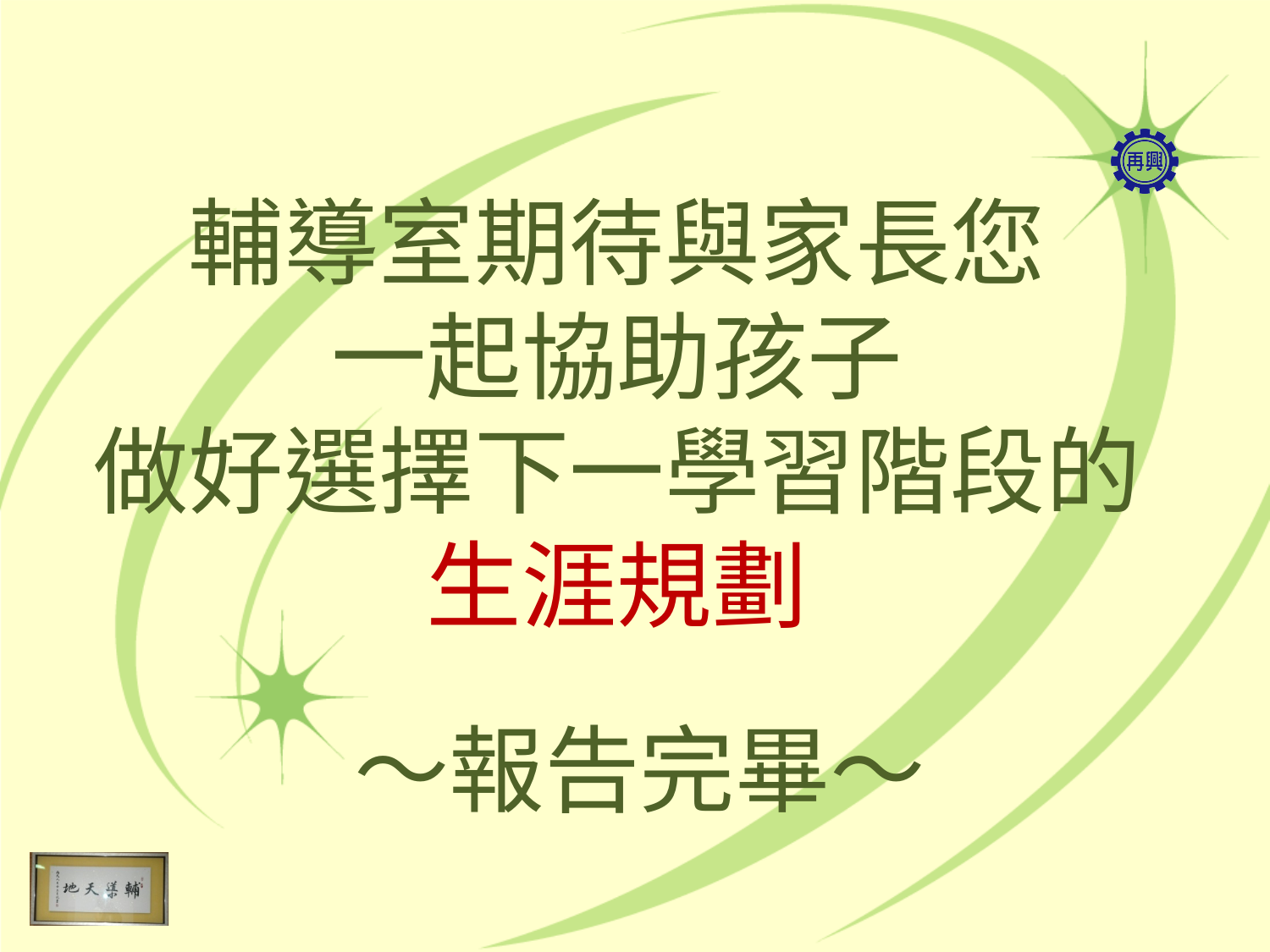

# 輔導室期待與家長您 一起協助孩子 做好選擇下一學習階段的 生涯規劃
～報告完畢～